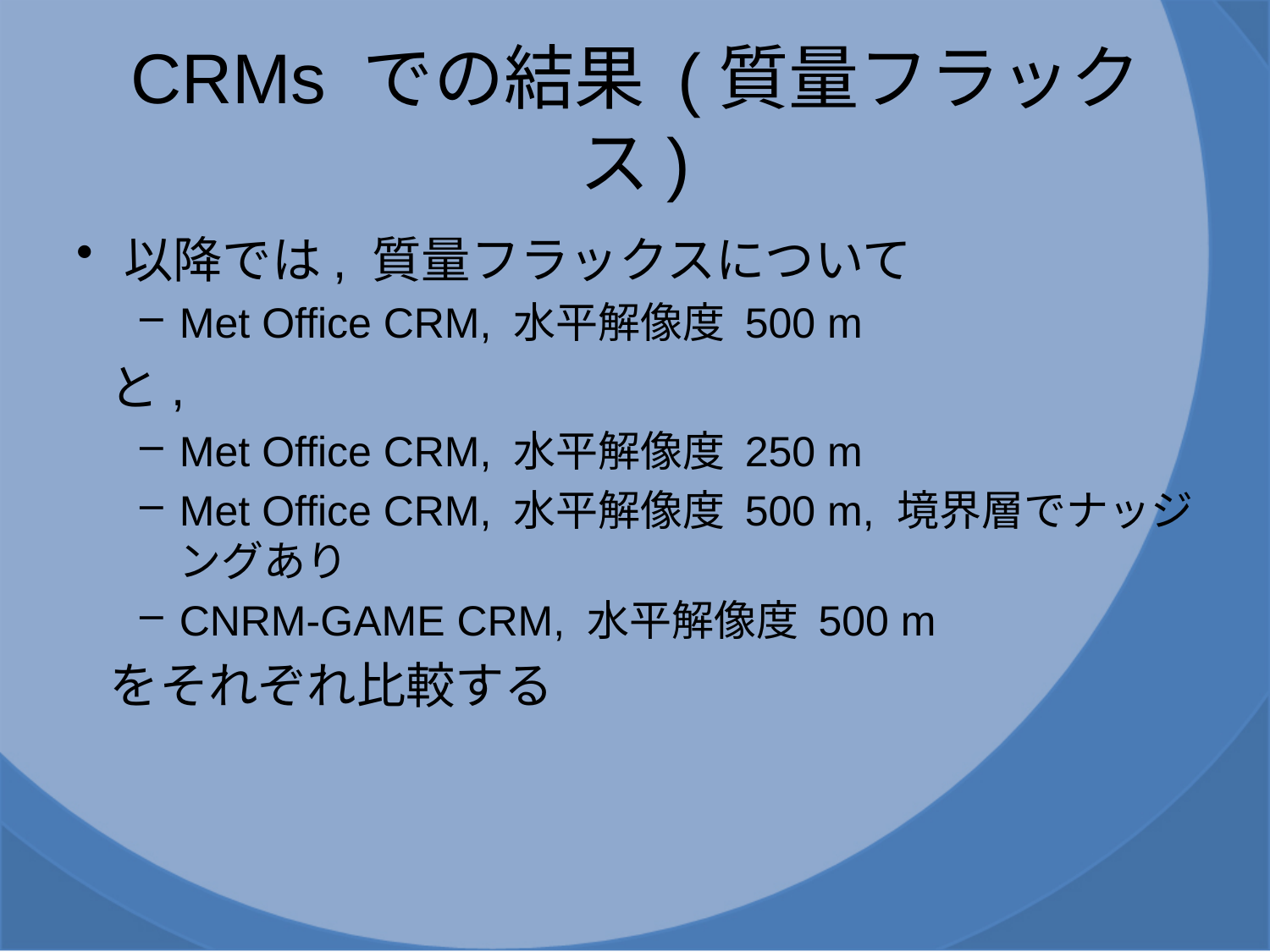

# CRMs での結果 (質量フラックス)
以降では, 質量フラックスについて
Met Office CRM, 水平解像度 500 m
  と,
Met Office CRM, 水平解像度 250 m
Met Office CRM, 水平解像度 500 m, 境界層でナッジングあり
CNRM-GAME CRM, 水平解像度 500 m
  をそれぞれ比較する